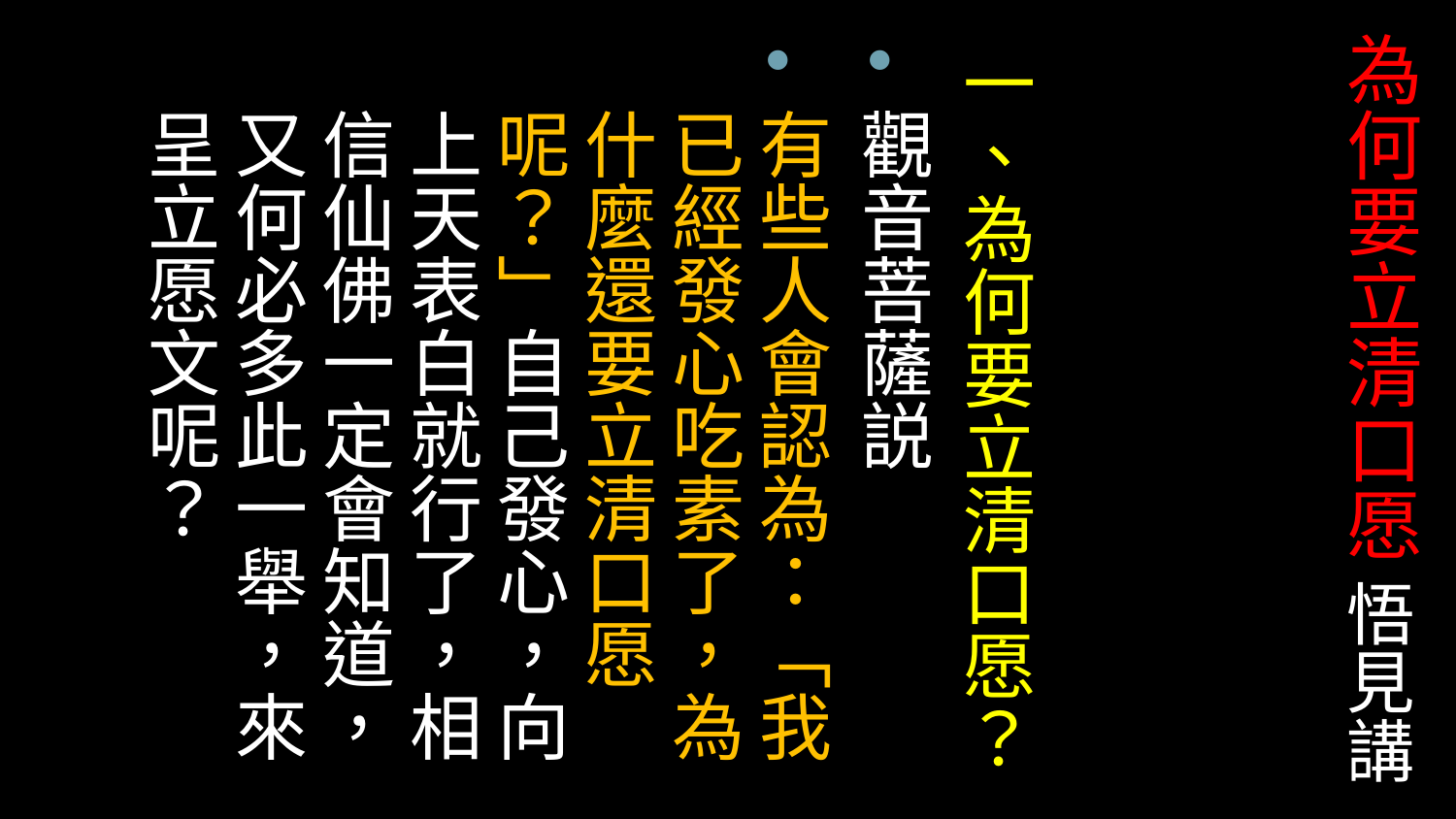

# 為何要立清口愿 悟見講
一、為何要立清口愿？
觀音菩薩説
有些人會認為：「我已經發心吃素了，為什麼還要立清口愿呢？」自己發心，向上天表白就行了，相信仙佛一定會知道，又何必多此一舉，來呈立愿文呢？